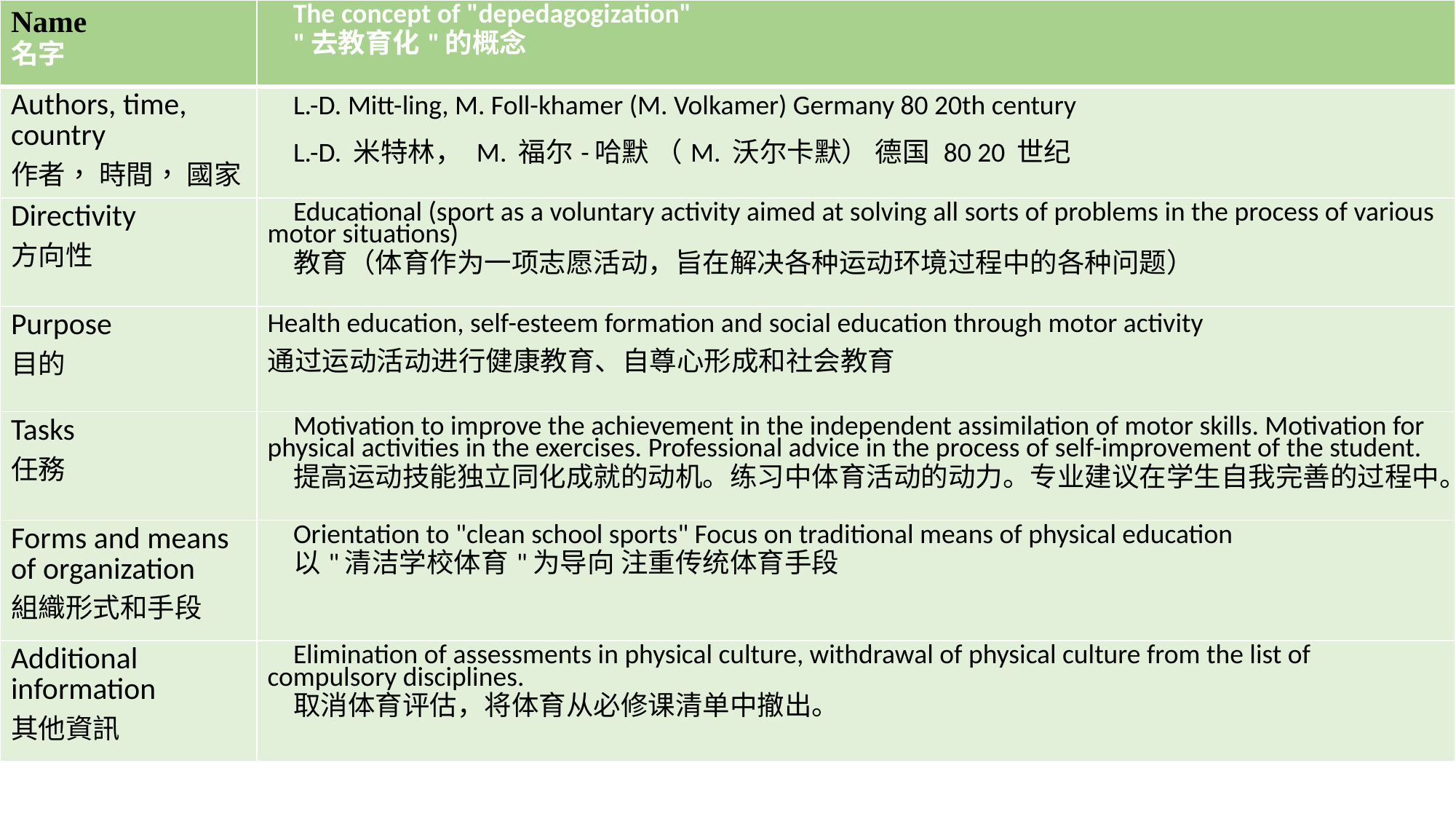

| Name 名字 | The concept of "depedagogization" "去教育化"的概念 |
| --- | --- |
| Authors, time, country 作者， 時間， 國家 | L.-D. Mitt-ling, M. Foll-khamer (M. Volkamer) Germany 80 20th century L.-D. 米特林， M. 福尔-哈默 （M. 沃尔卡默） 德国 80 20 世纪 |
| Directivity 方向性 | Educational (sport as a voluntary activity aimed at solving all sorts of problems in the process of various motor situations) 教育（体育作为一项志愿活动，旨在解决各种运动环境过程中的各种问题） |
| Purpose 目的 | Health education, self-esteem formation and social education through motor activity 通过运动活动进行健康教育、自尊心形成和社会教育 |
| Tasks 任務 | Motivation to improve the achievement in the independent assimilation of motor skills. Motivation for physical activities in the exercises. Professional advice in the process of self-improvement of the student. 提高运动技能独立同化成就的动机。练习中体育活动的动力。专业建议在学生自我完善的过程中。 |
| Forms and means of organization 組織形式和手段 | Orientation to "clean school sports" Focus on traditional means of physical education 以"清洁学校体育"为导向 注重传统体育手段 |
| Additional information 其他資訊 | Elimination of assessments in physical culture, withdrawal of physical culture from the list of compulsory disciplines. 取消体育评估，将体育从必修课清单中撤出。 |
#